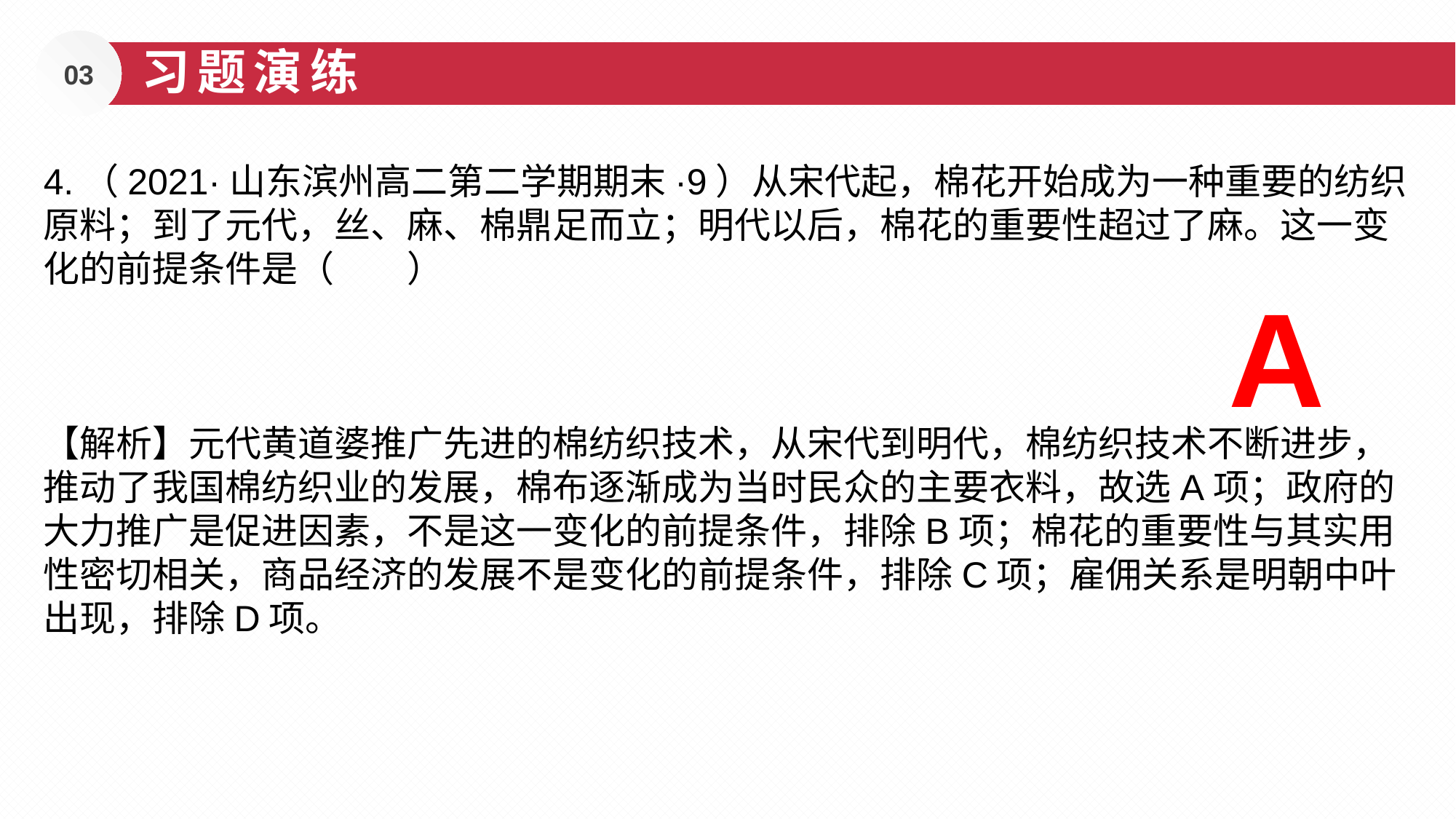

03
习题演练

4.（2021·山东滨州高二第二学期期末·9）从宋代起，棉花开始成为一种重要的纺织原料；到了元代，丝、麻、棉鼎足而立；明代以后，棉花的重要性超过了麻。这一变化的前提条件是（　　）

【解析】元代黄道婆推广先进的棉纺织技术，从宋代到明代，棉纺织技术不断进步，推动了我国棉纺织业的发展，棉布逐渐成为当时民众的主要衣料，故选A项；政府的大力推广是促进因素，不是这一变化的前提条件，排除B项；棉花的重要性与其实用性密切相关，商品经济的发展不是变化的前提条件，排除C项；雇佣关系是明朝中叶出现，排除D项。
A